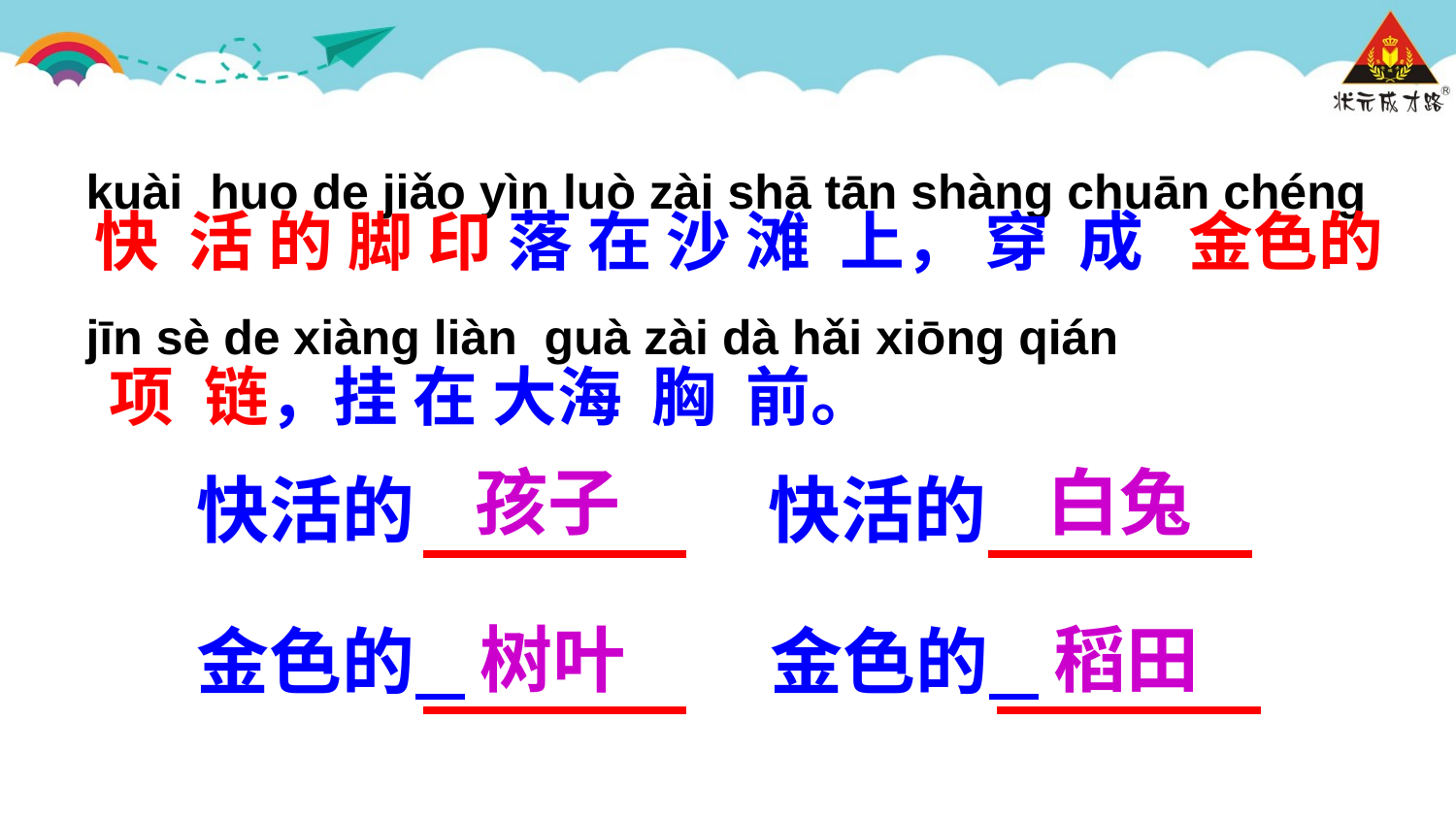

kuài  huo de jiǎo yìn luò zài shā tān shànɡ chuān chénɡ jīn sè de xiànɡ liàn  ɡuà zài dà hǎi xiōnɡ qián
快  活 的 脚 印 落 在 沙 滩  上， 穿  成   金色的  项  链，挂 在 大海  胸  前。
状元成才路
状元成才路
状元成才路
状元成才路
状元成才路
状元成才路
状元成才路
状元成才路
状元成才路
状元成才路
状元成才路
状元成才路
状元成才路
状元成才路
状元成才路
状元成才路
状元成才路
状元成才路
状元成才路
状元成才路
状元成才路
状元成才路
状元成才路
状元成才路
状元成才路
状元成才路
状元成才路
状元成才路
状元成才路
状元成才路
状元成才路
状元成才路
状元成才路
状元成才路
状元成才路
状元成才路
状元成才路
状元成才路
状元成才路
状元成才路
状元成才路
状元成才路
状元成才路
状元成才路
状元成才路
状元成才路
状元成才路
状元成才路
状元成才路
状元成才路
状元成才路
状元成才路
状元成才路
状元成才路
状元成才路
状元成才路
状元成才路
状元成才路
状元成才路
状元成才路
孩子
状元成才路
白兔
状元成才路
快活的
快活的
状元成才路
状元成才路
状元成才路
状元成才路
状元成才路
状元成才路
状元成才路
状元成才路
状元成才路
状元成才路
状元成才路
状元成才路
状元成才路
状元成才路
状元成才路
状元成才路
状元成才路
状元成才路
状元成才路
状元成才路
状元成才路
状元成才路
状元成才路
状元成才路
状元成才路
状元成才路
状元成才路
状元成才路
状元成才路
状元成才路
状元成才路
状元成才路
状元成才路
树叶
稻田
金色的
金色的
状元成才路
状元成才路
状元成才路
状元成才路
状元成才路